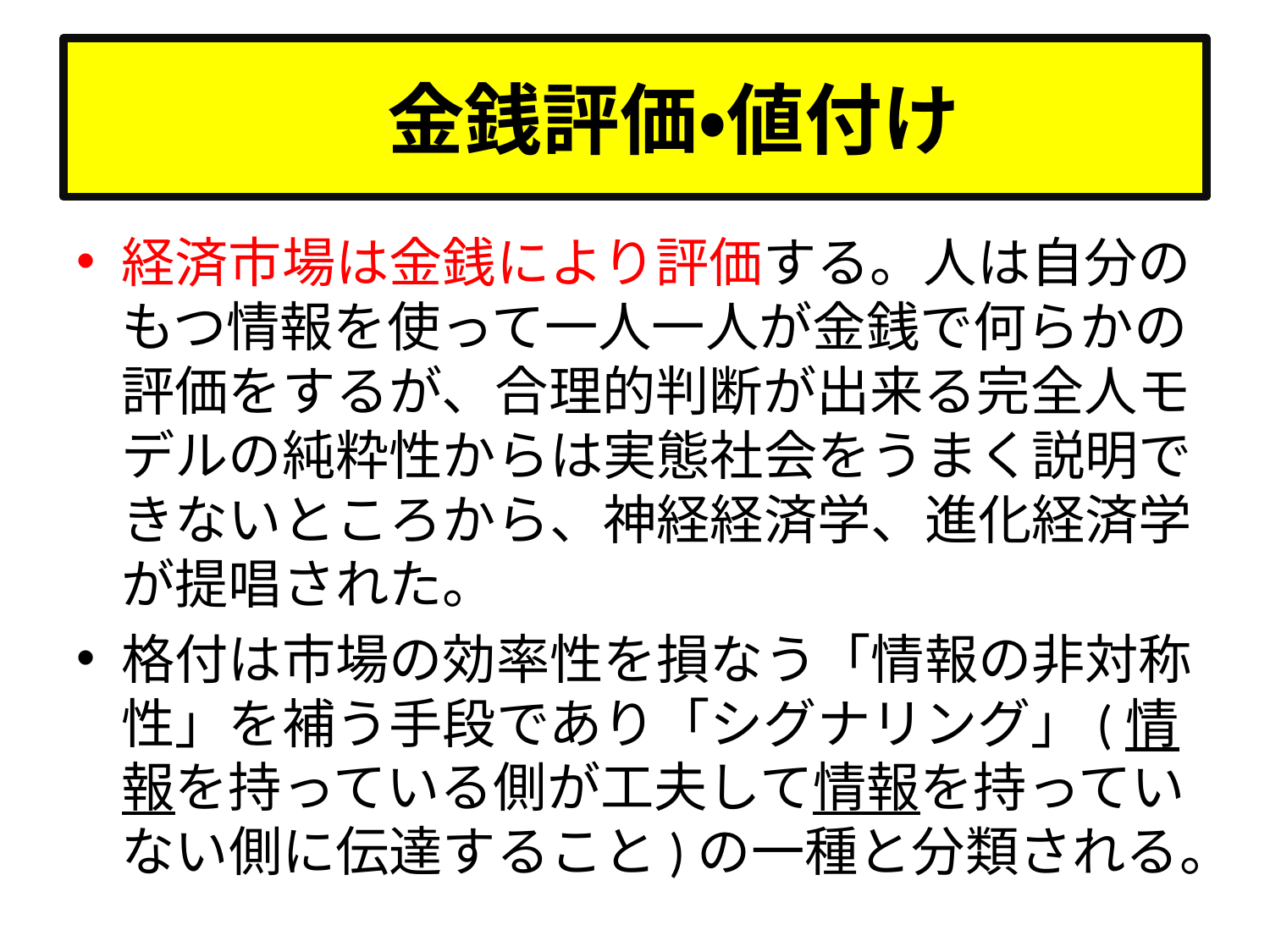

# 金銭評価・値付け
経済市場は金銭により評価する。人は自分のもつ情報を使って一人一人が金銭で何らかの評価をするが、合理的判断が出来る完全人モデルの純粋性からは実態社会をうまく説明できないところから、神経経済学、進化経済学が提唱された。
格付は市場の効率性を損なう「情報の非対称性」を補う手段であり「シグナリング」(情報を持っている側が工夫して情報を持っていない側に伝達すること)の一種と分類される。